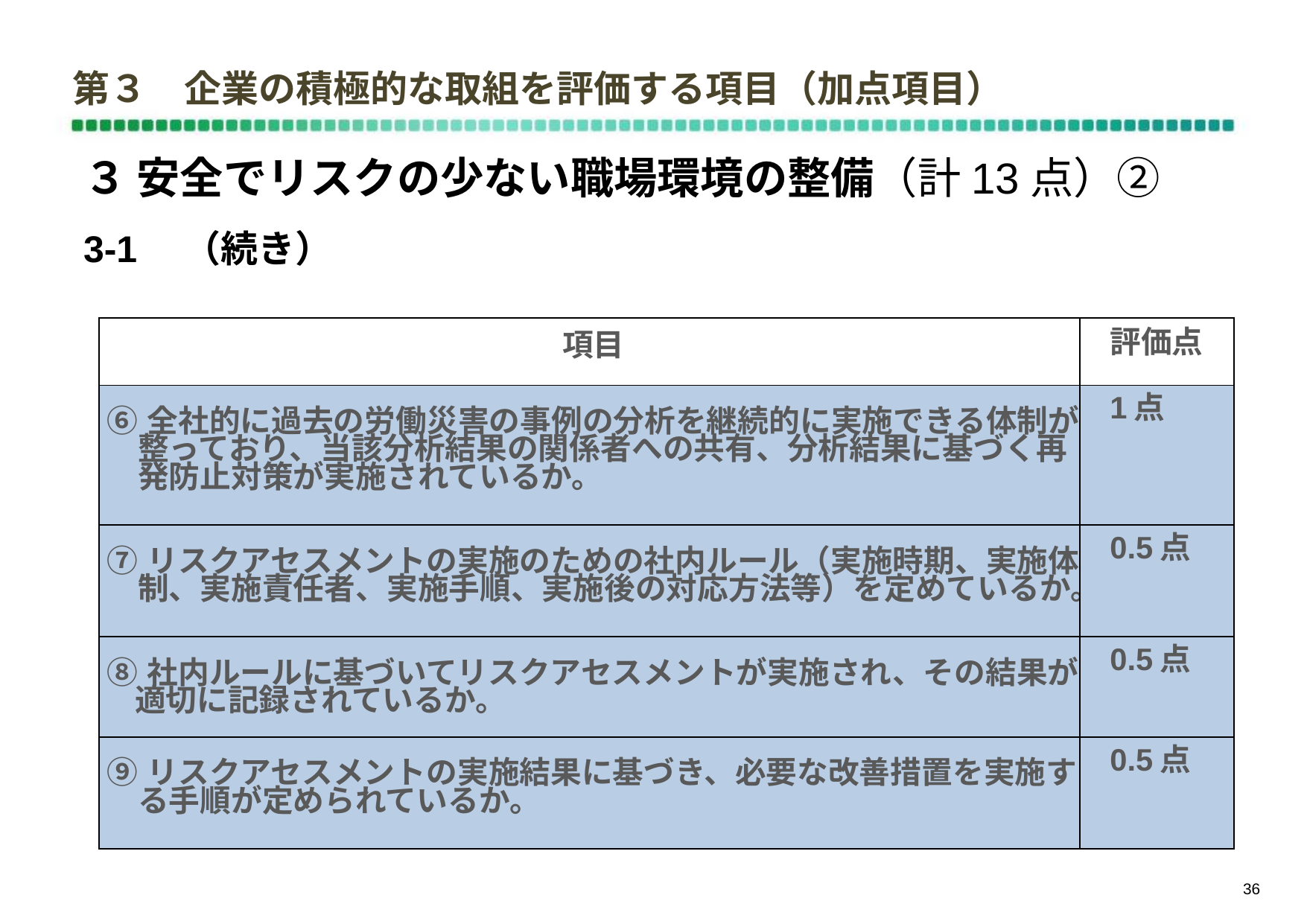

# 第３　企業の積極的な取組を評価する項目（加点項目）
３ 安全でリスクの少ない職場環境の整備（計13点）②

3-1　（続き）
| 項目 | 評価点 |
| --- | --- |
| ⑥全社的に過去の労働災害の事例の分析を継続的に実施できる体制が 　整っており、当該分析結果の関係者への共有、分析結果に基づく再 　発防止対策が実施されているか。 | 1点 |
| ⑦リスクアセスメントの実施のための社内ルール（実施時期、実施体 　制、実施責任者、実施手順、実施後の対応方法等）を定めているか。 | 0.5点 |
| ⑧社内ルールに基づいてリスクアセスメントが実施され、その結果が適切に記録されているか。 | 0.5点 |
| ⑨リスクアセスメントの実施結果に基づき、必要な改善措置を実施す 　る手順が定められているか。 | 0.5点 |
36